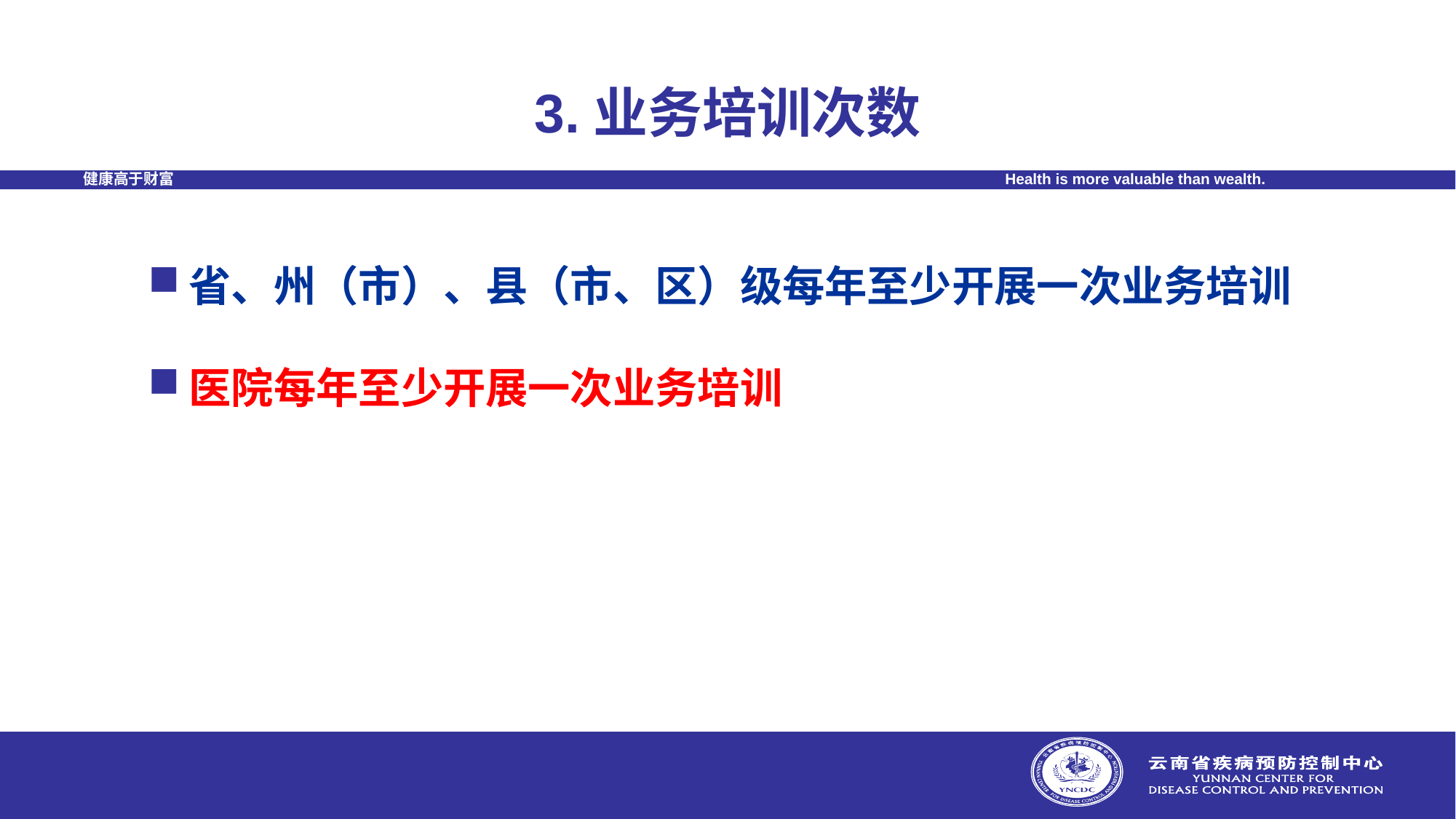

# 3.业务培训次数
省、州（市）、县（市、区）级每年至少开展一次业务培训
医院每年至少开展一次业务培训